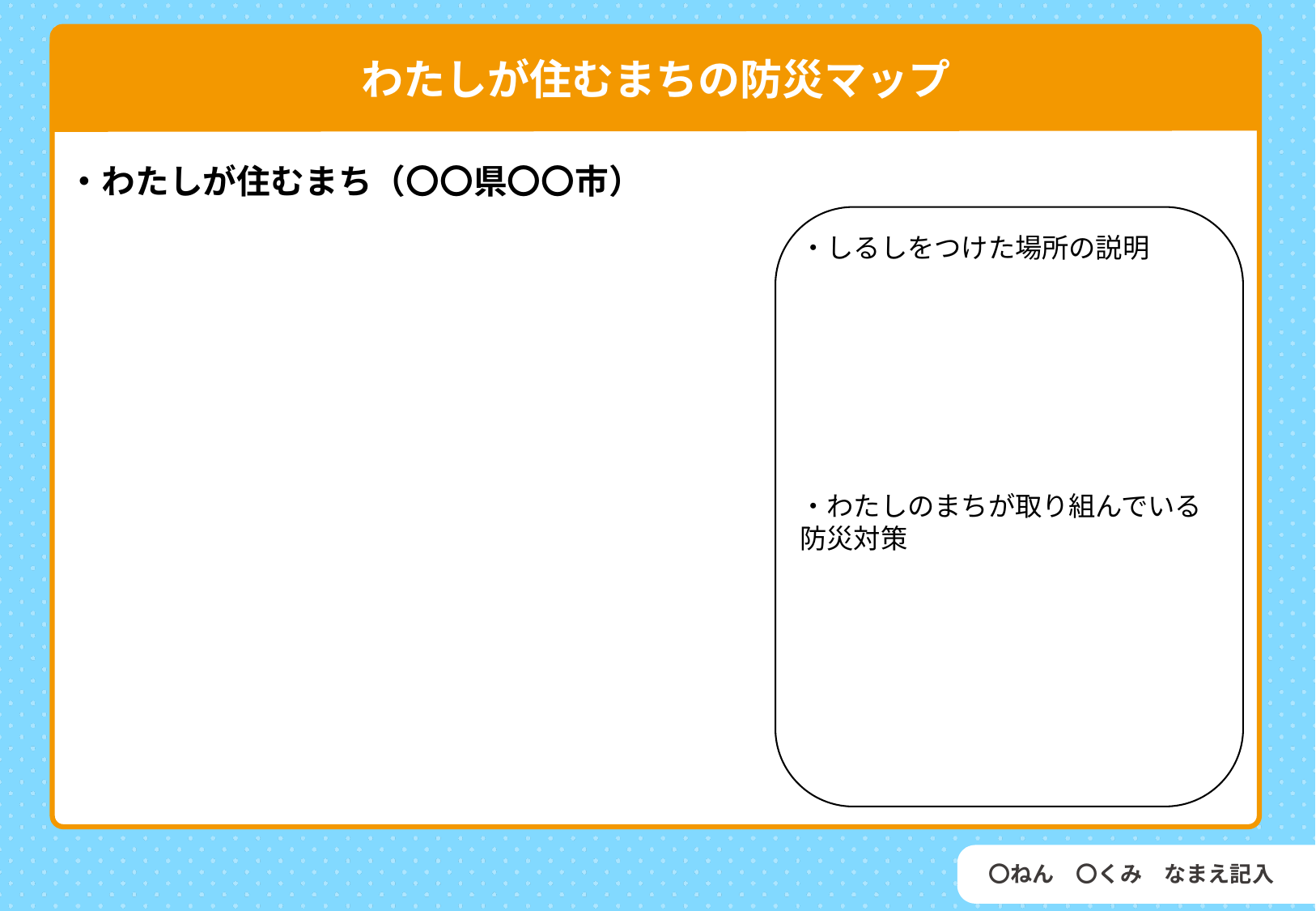

わたしが住むまちの防災マップ

・わたしが住むまち（〇〇県〇〇市）

・しるしをつけた場所の説明

・わたしのまちが取り組んでいる防災対策

発見

〇ねん　〇くみ　なまえ記入